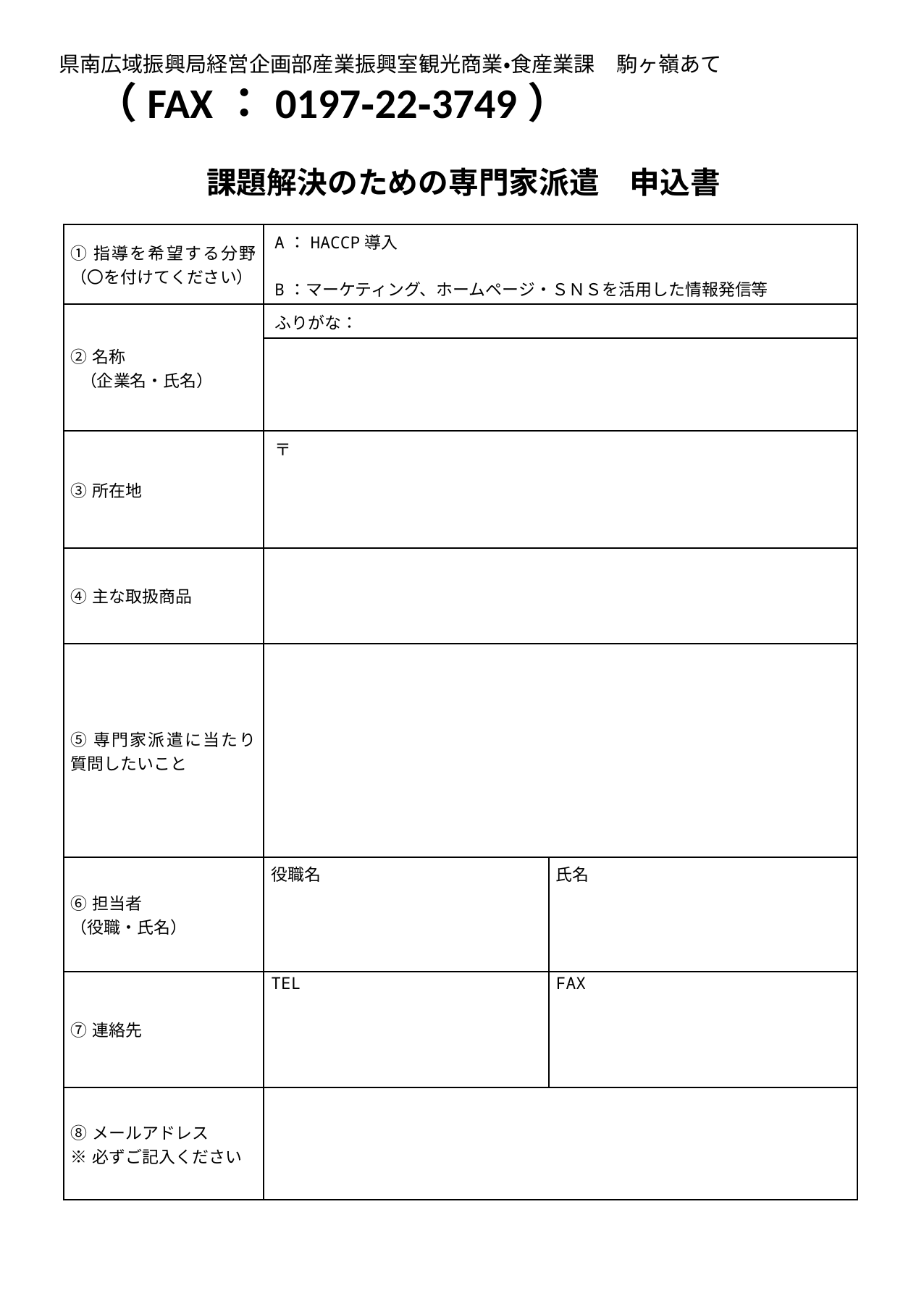

県南広域振興局経営企画部産業振興室観光商業・食産業課　駒ヶ嶺あて
　（FAX：0197‐22‐3749）

課題解決のための専門家派遣　申込書
| ①指導を希望する分野（〇を付けてください） | A：HACCP導入 B：マーケティング、ホームページ・ＳＮＳを活用した情報発信等 |  |
| --- | --- | --- |
| ②名称　 （企業名・氏名） | ふりがな： |  |
|  |  |  |
| ③所在地 | 〒 |  |
| ④主な取扱商品 |  |  |
| ⑤専門家派遣に当たり質問したいこと |  |  |
| ⑥担当者 （役職・氏名） | 役職名 | 氏名 |
| ⑦連絡先 | TEL | FAX |
| ⑧メールアドレス ※必ずご記入ください |  |  |